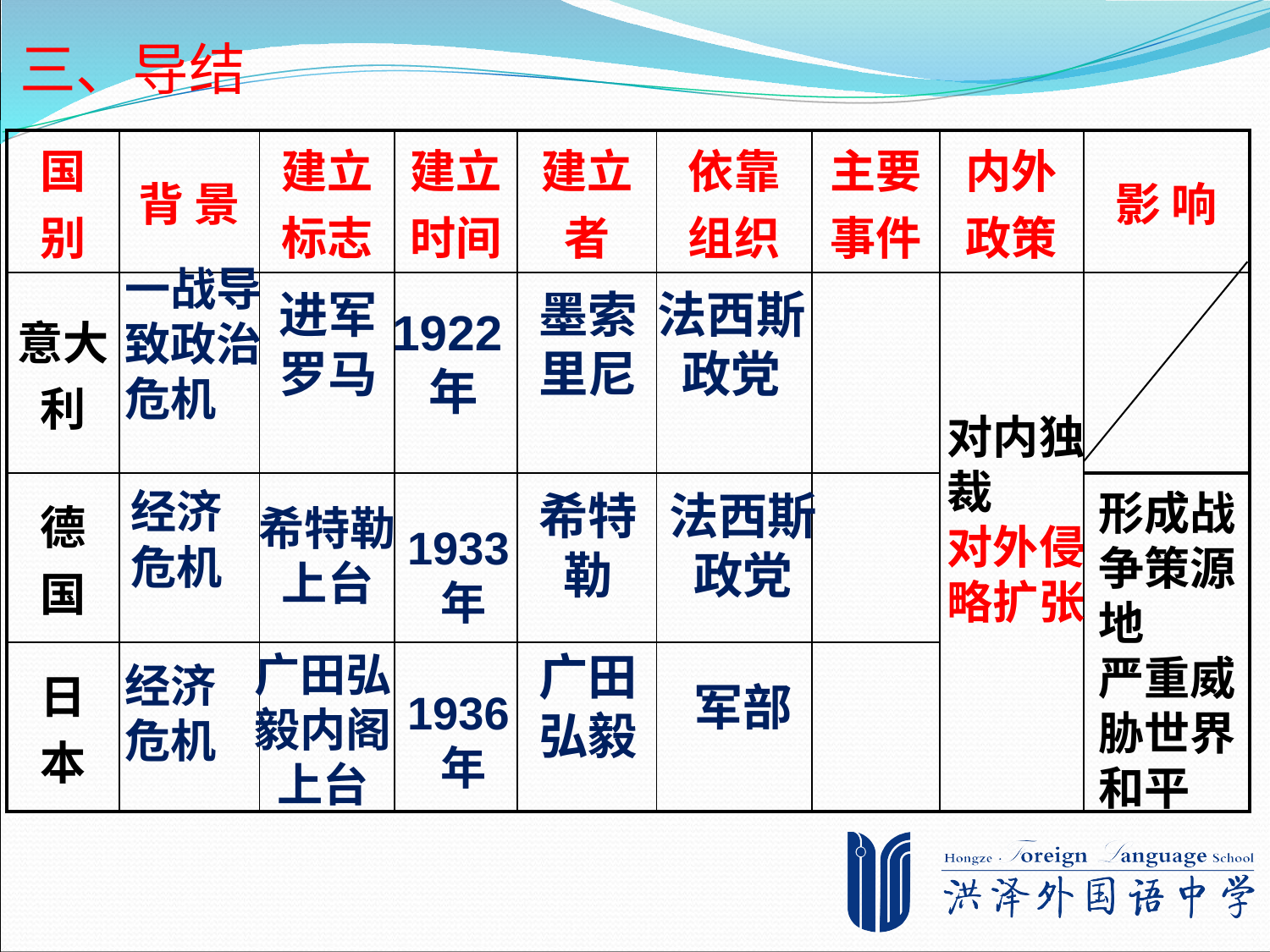

三、导结
| 国 别 | 背 景 | 建立标志 | 建立时间 | 建立者 | 依靠组织 | 主要事件 | 内外政策 | 影 响 |
| --- | --- | --- | --- | --- | --- | --- | --- | --- |
| 意大利 |  |  |  |  |  |  |  |  |
| 德 国 |  |  |  |  |  |  |  |  |
| 日 本 |  |  |  |  |  |  |  |  |
一战导致政治危机
墨索里尼
法西斯政党
进军罗马
1922年
对内独裁
对外侵略扩张
经济危机
希特勒
法西斯政党
形成战争策源地
严重威胁世界和平
希特勒
上台
1933年
广田弘毅内阁上台
广田弘毅
经济危机
军部
1936年